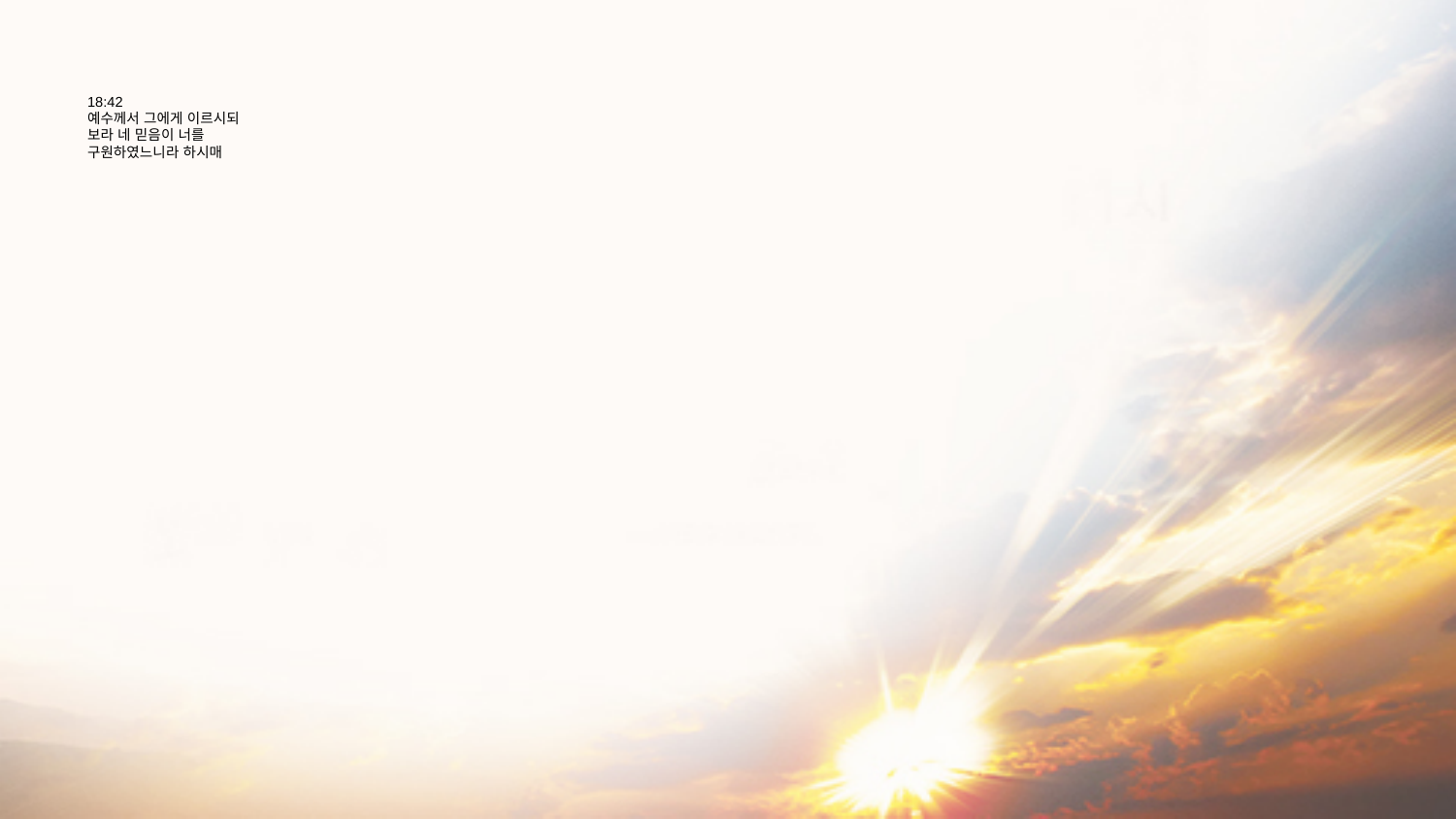

# 18:42 예수께서 그에게 이르시되 보라 네 믿음이 너를 구원하였느니라 하시매